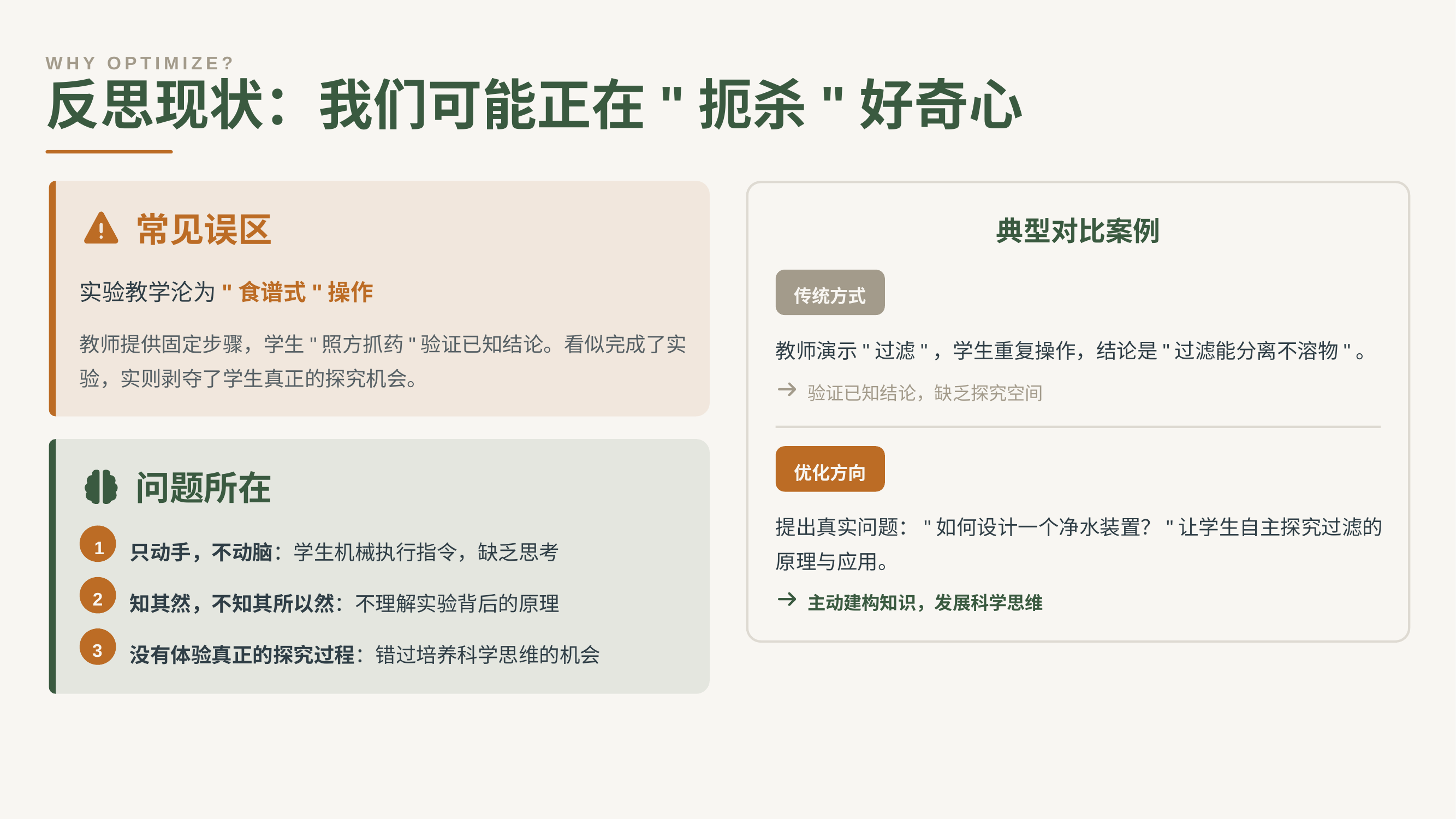

WHY OPTIMIZE?
反思现状：我们可能正在"扼杀"好奇心

常见误区
典型对比案例

实验教学沦为"食谱式"操作

传统方式
教师提供固定步骤，学生"照方抓药"验证已知结论。看似完成了实验，实则剥夺了学生真正的探究机会。
教师演示"过滤"，学生重复操作，结论是"过滤能分离不溶物"。
验证已知结论，缺乏探究空间

优化方向
问题所在

提出真实问题："如何设计一个净水装置？"让学生自主探究过滤的原理与应用。

只动手，不动脑：学生机械执行指令，缺乏思考
1

知其然，不知其所以然：不理解实验背后的原理
2
主动建构知识，发展科学思维

没有体验真正的探究过程：错过培养科学思维的机会
3